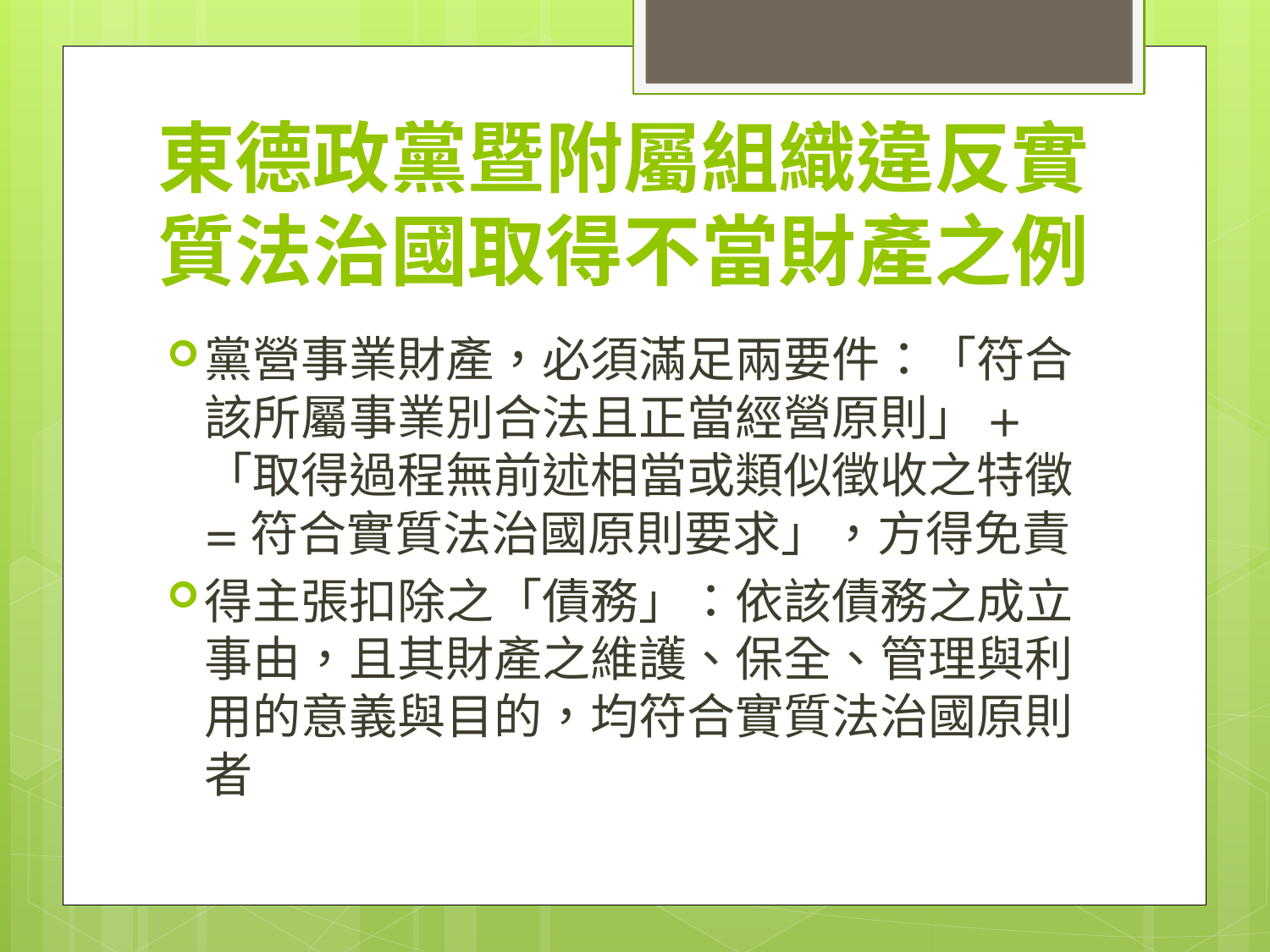

# 東德政黨暨附屬組織違反實質法治國取得不當財產之例
黨營事業財產，必須滿足兩要件：「符合該所屬事業別合法且正當經營原則」+「取得過程無前述相當或類似徵收之特徵=符合實質法治國原則要求」，方得免責
得主張扣除之「債務」：依該債務之成立事由，且其財產之維護、保全、管理與利用的意義與目的，均符合實質法治國原則者